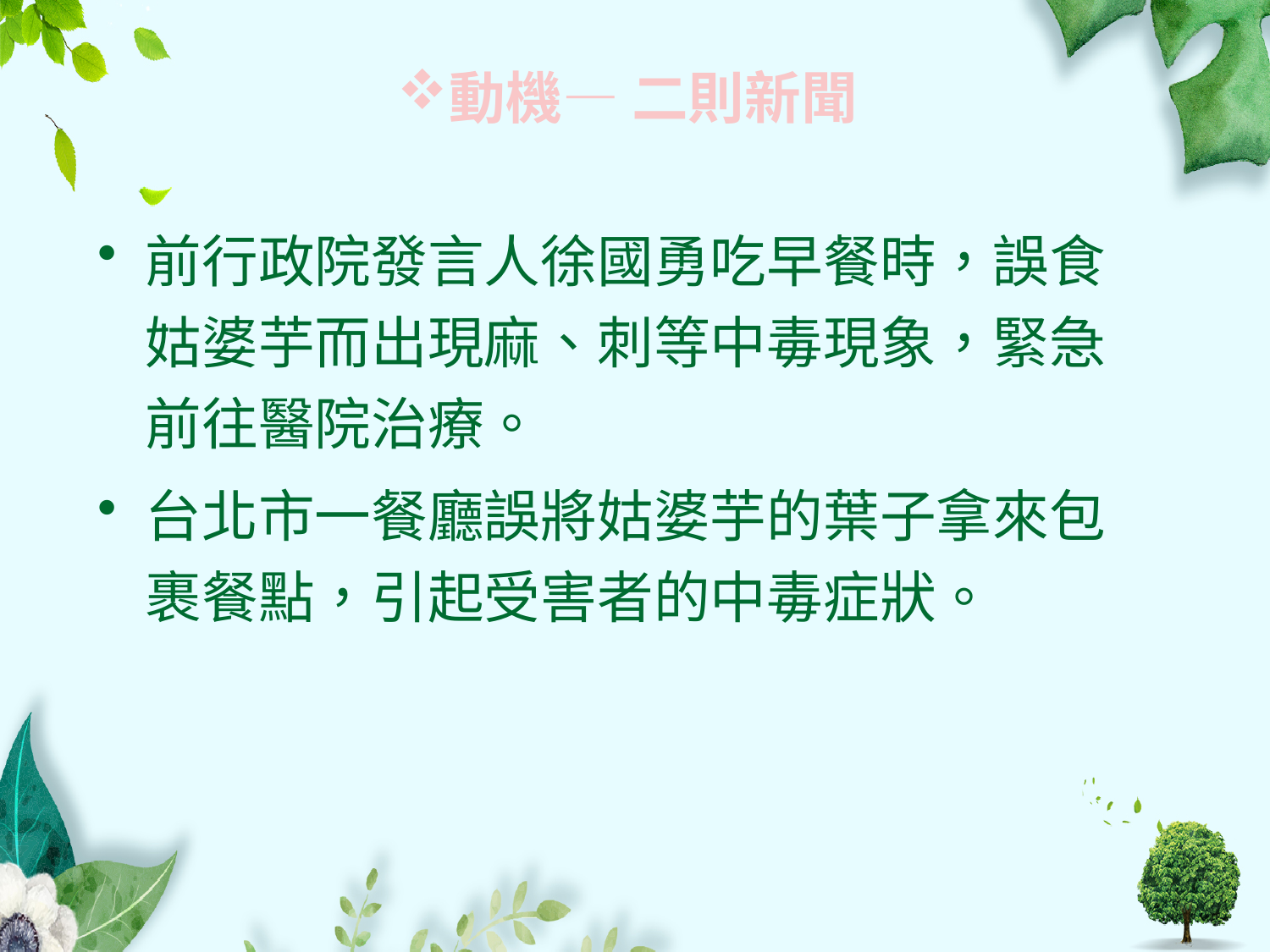

動機— 二則新聞
前行政院發言人徐國勇吃早餐時，誤食姑婆芋而出現麻、刺等中毒現象，緊急前往醫院治療。
台北市一餐廳誤將姑婆芋的葉子拿來包裹餐點，引起受害者的中毒症狀。